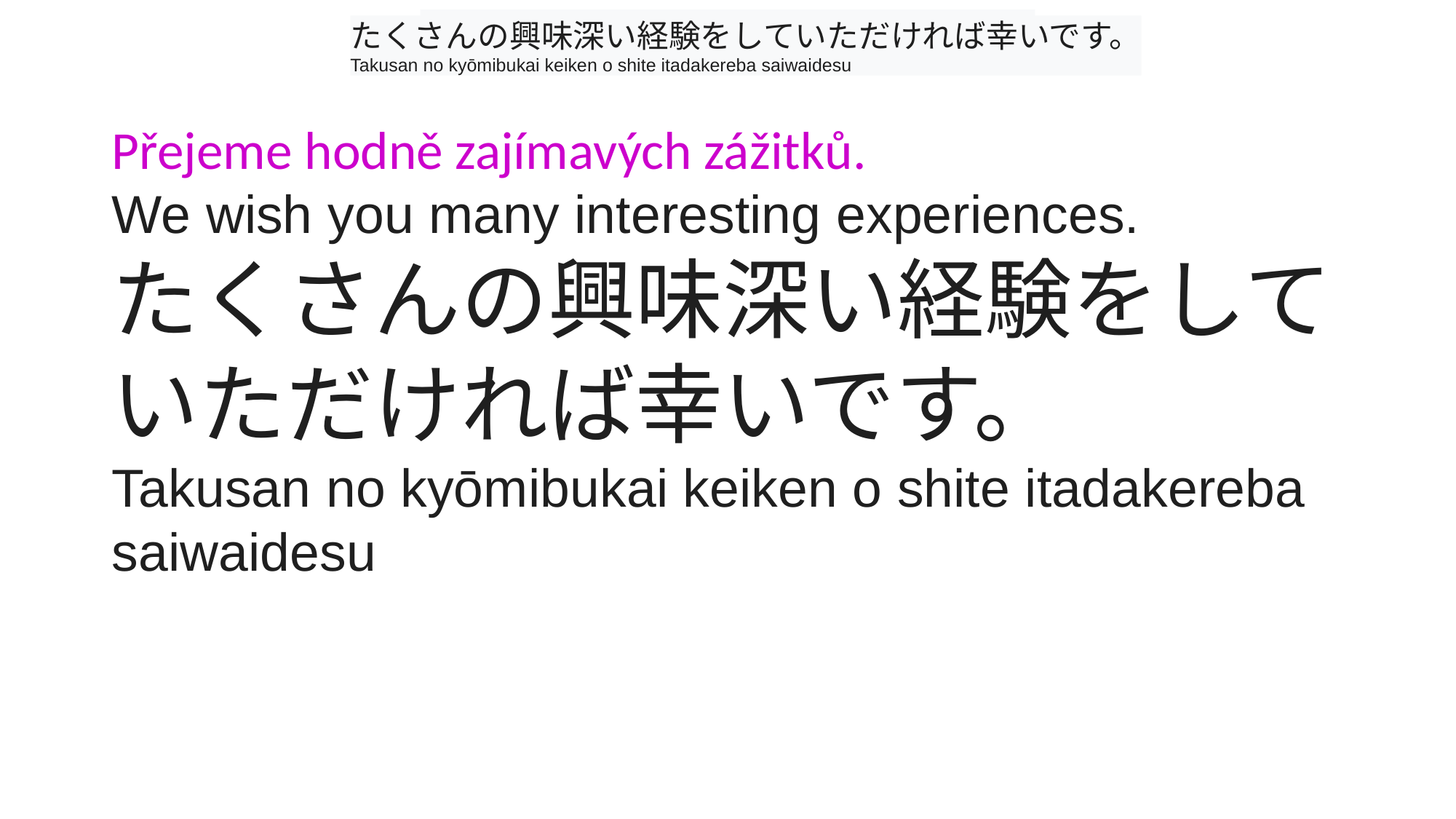

We wish you many interesting experiences.
たくさんの興味深い経験をしていただければ幸いです。
Takusan no kyōmibukai keiken o shite itadakereba saiwaidesu
# Přejeme hodně zajímavých zážitků. We wish you many interesting experiences. たくさんの興味深い経験をしていただければ幸いです。 Takusan no kyōmibukai keiken o shite itadakereba saiwaidesu